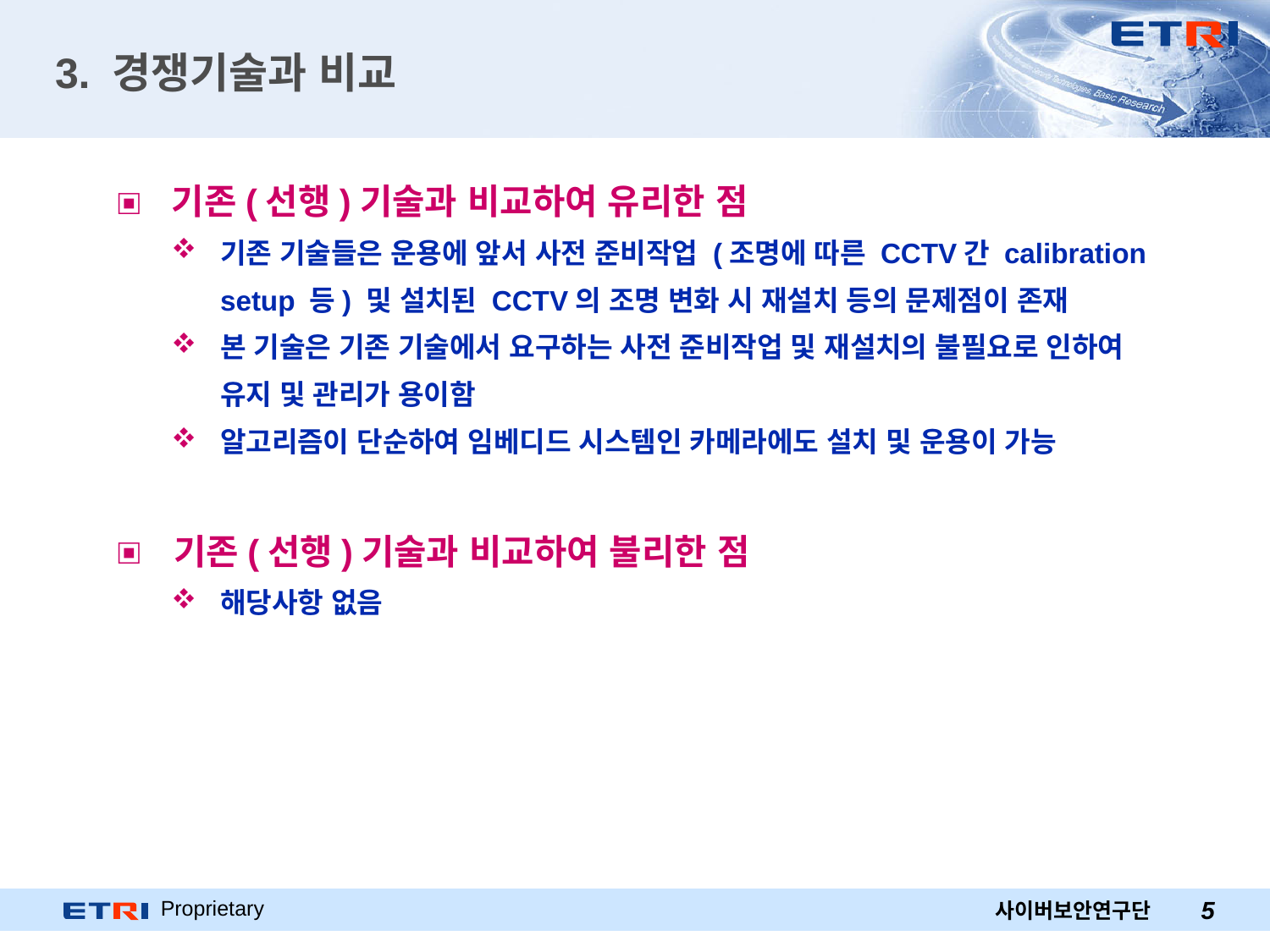

# 3. 경쟁기술과 비교
 기존(선행)기술과 비교하여 유리한 점
기존 기술들은 운용에 앞서 사전 준비작업 (조명에 따른 CCTV간 calibration setup 등) 및 설치된 CCTV의 조명 변화 시 재설치 등의 문제점이 존재
본 기술은 기존 기술에서 요구하는 사전 준비작업 및 재설치의 불필요로 인하여 유지 및 관리가 용이함
알고리즘이 단순하여 임베디드 시스템인 카메라에도 설치 및 운용이 가능

 기존(선행)기술과 비교하여 불리한 점
해당사항 없음

5
사이버보안연구단